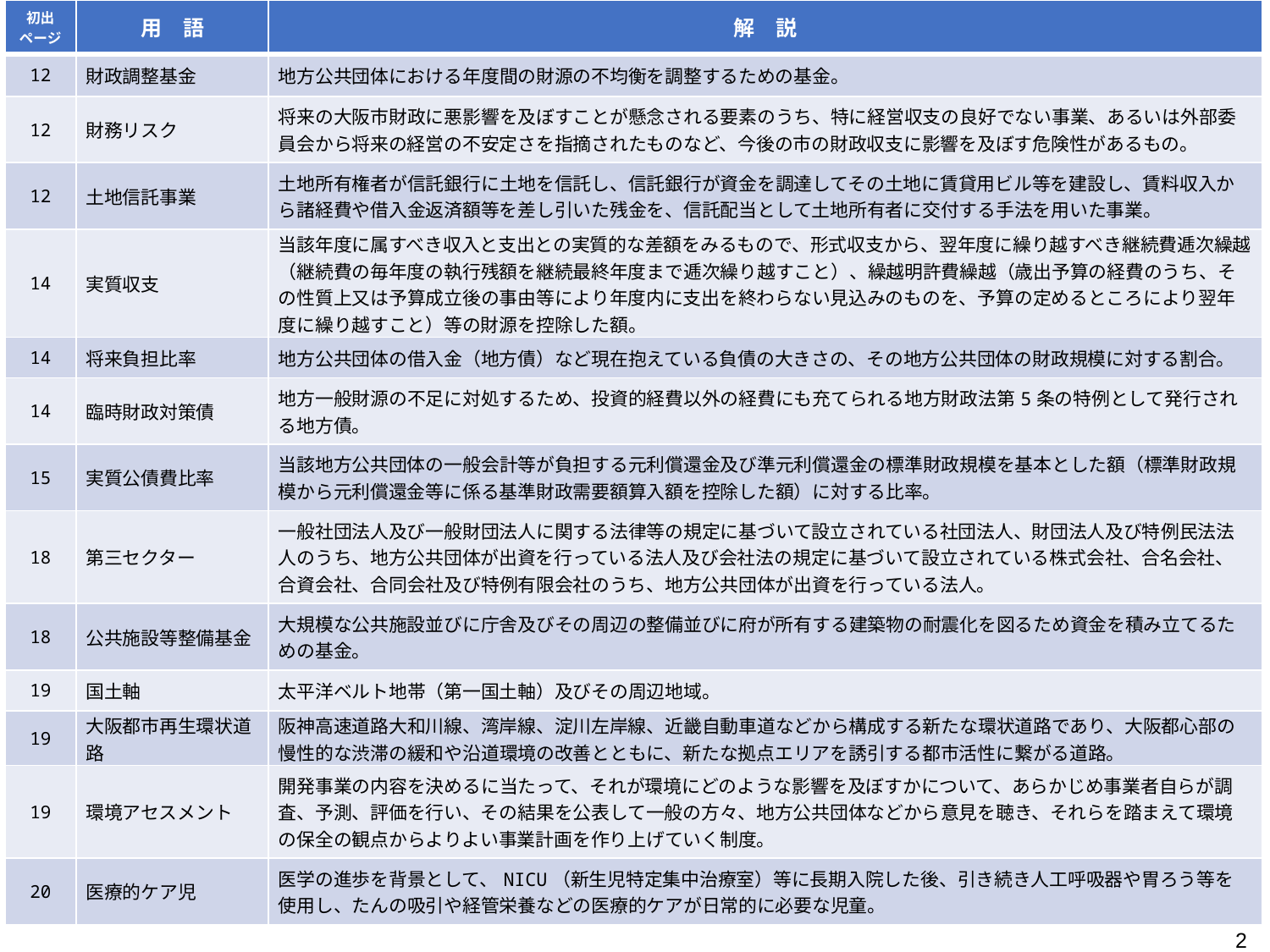

| 初出 ページ | 用　語 | 解　説 |
| --- | --- | --- |
| 12 | 財政調整基金 | 地方公共団体における年度間の財源の不均衡を調整するための基金。 |
| 12 | 財務リスク | 将来の大阪市財政に悪影響を及ぼすことが懸念される要素のうち、特に経営収支の良好でない事業、あるいは外部委員会から将来の経営の不安定さを指摘されたものなど、今後の市の財政収支に影響を及ぼす危険性があるもの。 |
| 12 | 土地信託事業 | 土地所有権者が信託銀行に土地を信託し、信託銀行が資金を調達してその土地に賃貸用ビル等を建設し、賃料収入から諸経費や借入金返済額等を差し引いた残金を、信託配当として土地所有者に交付する手法を用いた事業。 |
| 14 | 実質収支 | 当該年度に属すべき収入と支出との実質的な差額をみるもので、形式収支から、翌年度に繰り越すべき継続費逓次繰越（継続費の毎年度の執行残額を継続最終年度まで逓次繰り越すこと）、繰越明許費繰越（歳出予算の経費のうち、その性質上又は予算成立後の事由等により年度内に支出を終わらない見込みのものを、予算の定めるところにより翌年度に繰り越すこと）等の財源を控除した額。 |
| 14 | 将来負担比率 | 地方公共団体の借入金（地方債）など現在抱えている負債の大きさの、その地方公共団体の財政規模に対する割合。 |
| 14 | 臨時財政対策債 | 地方一般財源の不足に対処するため、投資的経費以外の経費にも充てられる地方財政法第5条の特例として発行される地方債。 |
| 15 | 実質公債費比率 | 当該地方公共団体の一般会計等が負担する元利償還金及び準元利償還金の標準財政規模を基本とした額（標準財政規模から元利償還金等に係る基準財政需要額算入額を控除した額）に対する比率。 |
| 18 | 第三セクター | 一般社団法人及び一般財団法人に関する法律等の規定に基づいて設立されている社団法人、財団法人及び特例民法法人のうち、地方公共団体が出資を行っている法人及び会社法の規定に基づいて設立されている株式会社、合名会社、合資会社、合同会社及び特例有限会社のうち、地方公共団体が出資を行っている法人。 |
| 18 | 公共施設等整備基金 | 大規模な公共施設並びに庁舎及びその周辺の整備並びに府が所有する建築物の耐震化を図るため資金を積み立てるための基金。 |
| 19 | 国土軸 | 太平洋ベルト地帯（第一国土軸）及びその周辺地域。 |
| 19 | 大阪都市再生環状道路 | 阪神高速道路大和川線、湾岸線、淀川左岸線、近畿自動車道などから構成する新たな環状道路であり、大阪都心部の慢性的な渋滞の緩和や沿道環境の改善とともに、新たな拠点エリアを誘引する都市活性に繋がる道路。 |
| 19 | 環境アセスメント | 開発事業の内容を決めるに当たって、それが環境にどのような影響を及ぼすかについて、あらかじめ事業者自らが調査、予測、評価を行い、その結果を公表して一般の方々、地方公共団体などから意見を聴き、それらを踏まえて環境の保全の観点からよりよい事業計画を作り上げていく制度。 |
| 20 | 医療的ケア児 | 医学の進歩を背景として、NICU（新生児特定集中治療室）等に長期入院した後、引き続き人工呼吸器や胃ろう等を使用し、たんの吸引や経管栄養などの医療的ケアが日常的に必要な児童。 |
2